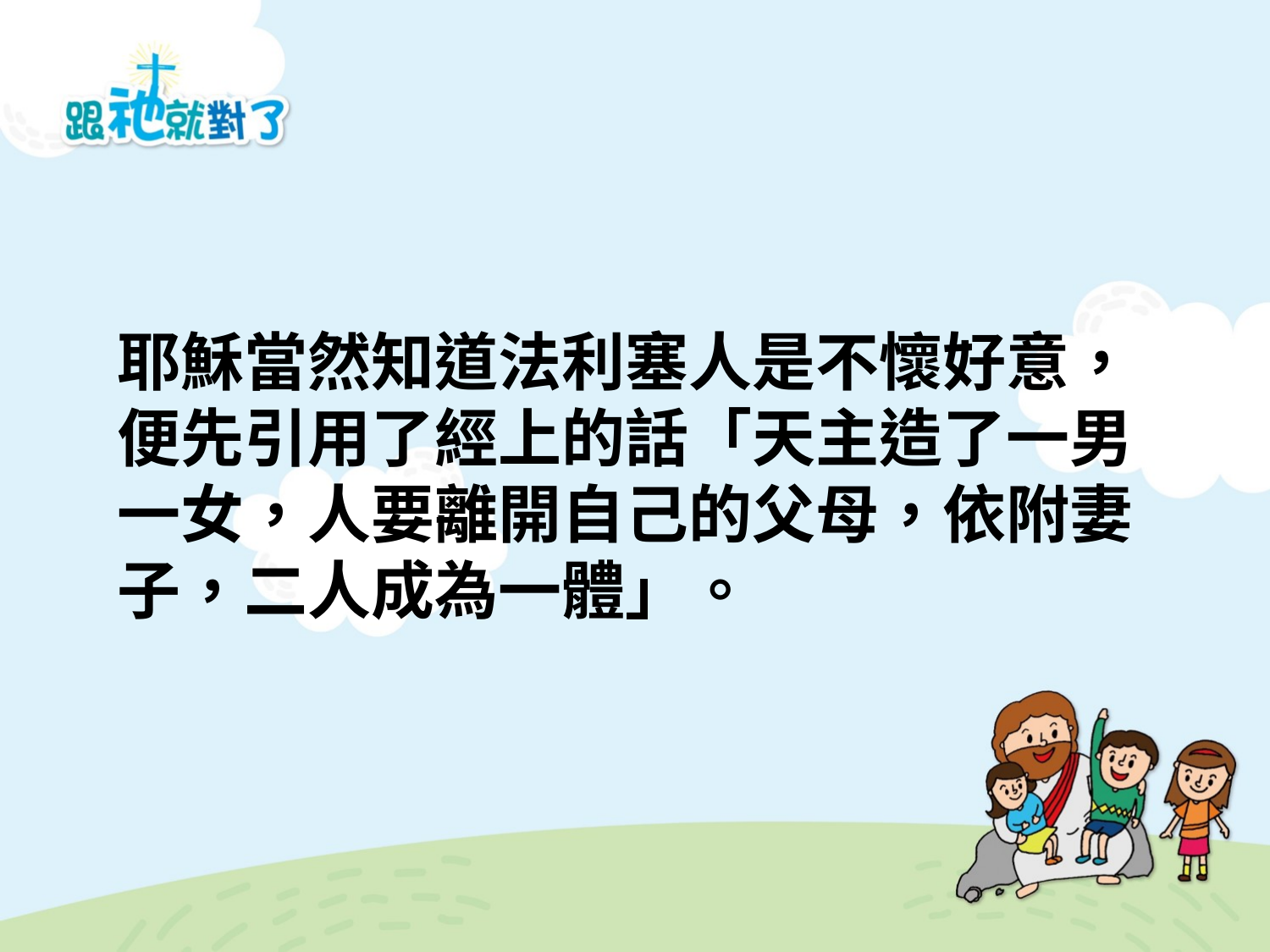

耶穌當然知道法利塞人是不懷好意，便先引用了經上的話「天主造了一男一女，人要離開自己的父母，依附妻子，二人成為一體」。